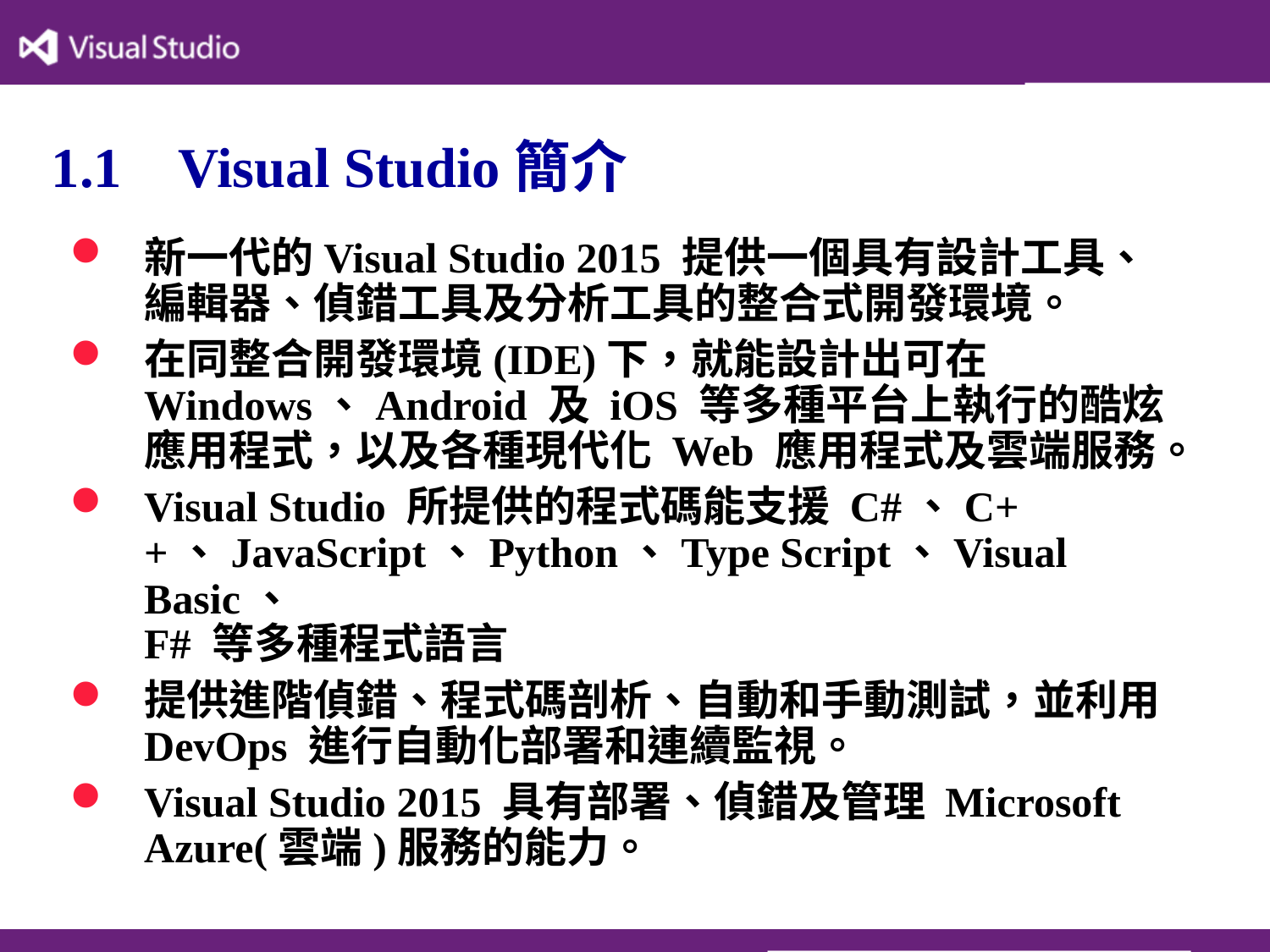

# 1.1	Visual Studio簡介
新一代的Visual Studio 2015 提供一個具有設計工具、
編輯器、偵錯工具及分析工具的整合式開發環境。
在同整合開發環境(IDE)下，就能設計出可在 Windows、Android 及 iOS 等多種平台上執行的酷炫
應用程式，以及各種現代化 Web 應用程式及雲端服務。
Visual Studio 所提供的程式碼能支援 C#、C++、JavaScript、Python、Type Script、Visual Basic、
F# 等多種程式語言
提供進階偵錯、程式碼剖析、自動和手動測試，並利用 DevOps 進行自動化部署和連續監視。
Visual Studio 2015 具有部署、偵錯及管理 Microsoft Azure(雲端)服務的能力。